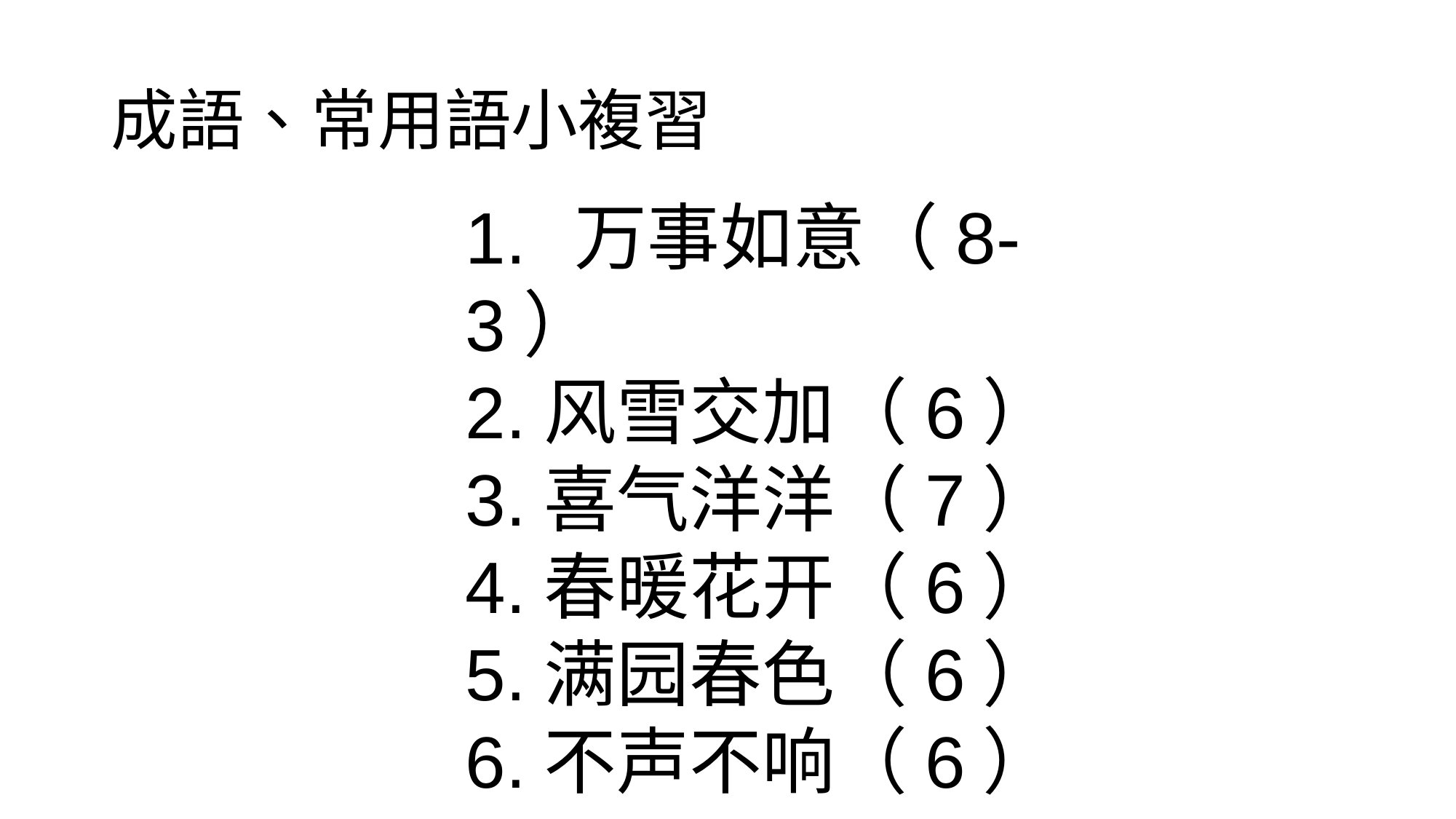

# 成語、常用語小複習
1.	万事如意（8-3）
2.风雪交加（6）
3.喜气洋洋（7）
4.春暖花开（6）
5.满园春色（6）
6.不声不响（6）